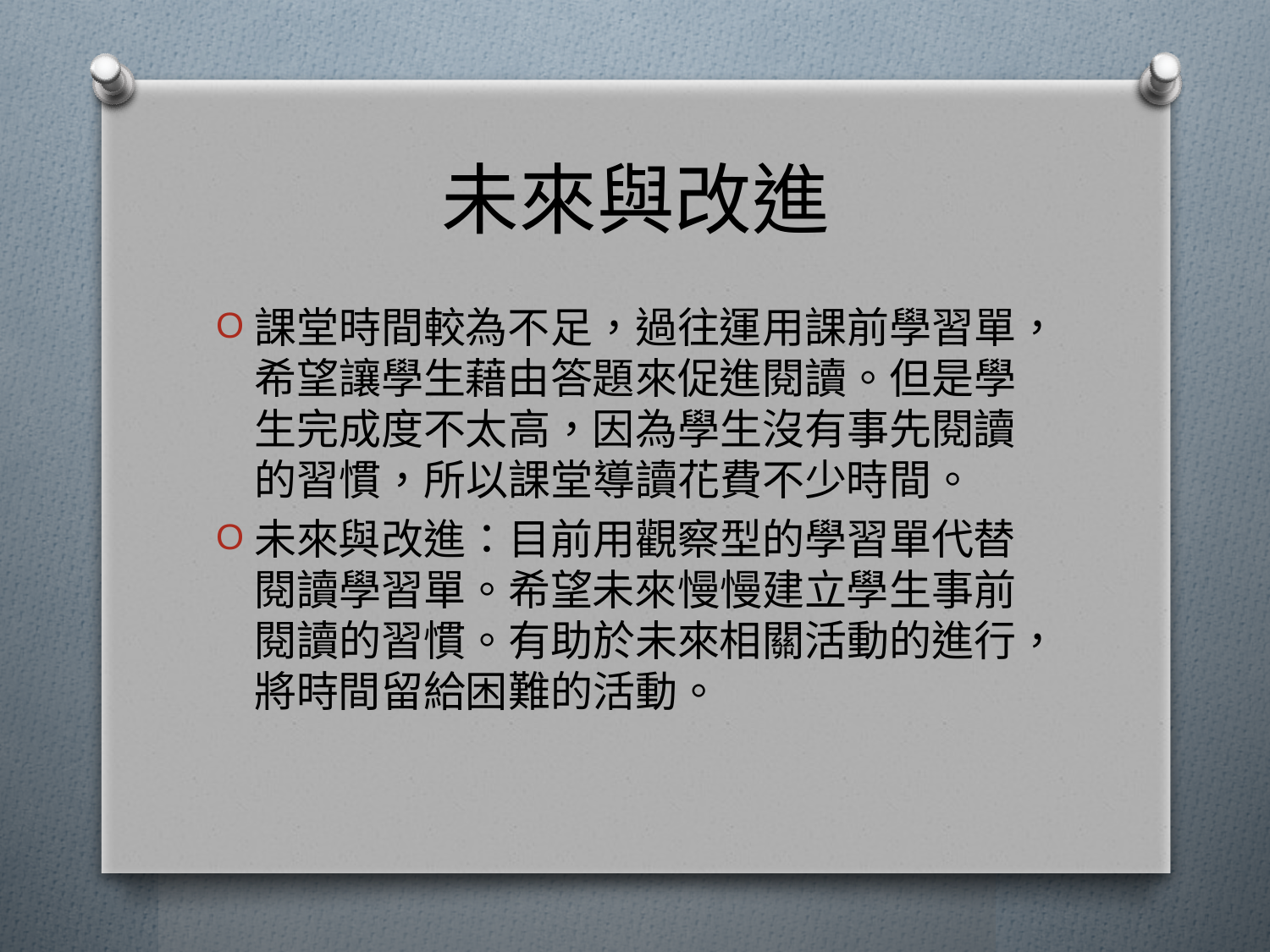

# 未來與改進
課堂時間較為不足，過往運用課前學習單，希望讓學生藉由答題來促進閱讀。但是學生完成度不太高，因為學生沒有事先閱讀的習慣，所以課堂導讀花費不少時間。
未來與改進：目前用觀察型的學習單代替閱讀學習單。希望未來慢慢建立學生事前閱讀的習慣。有助於未來相關活動的進行，將時間留給困難的活動。